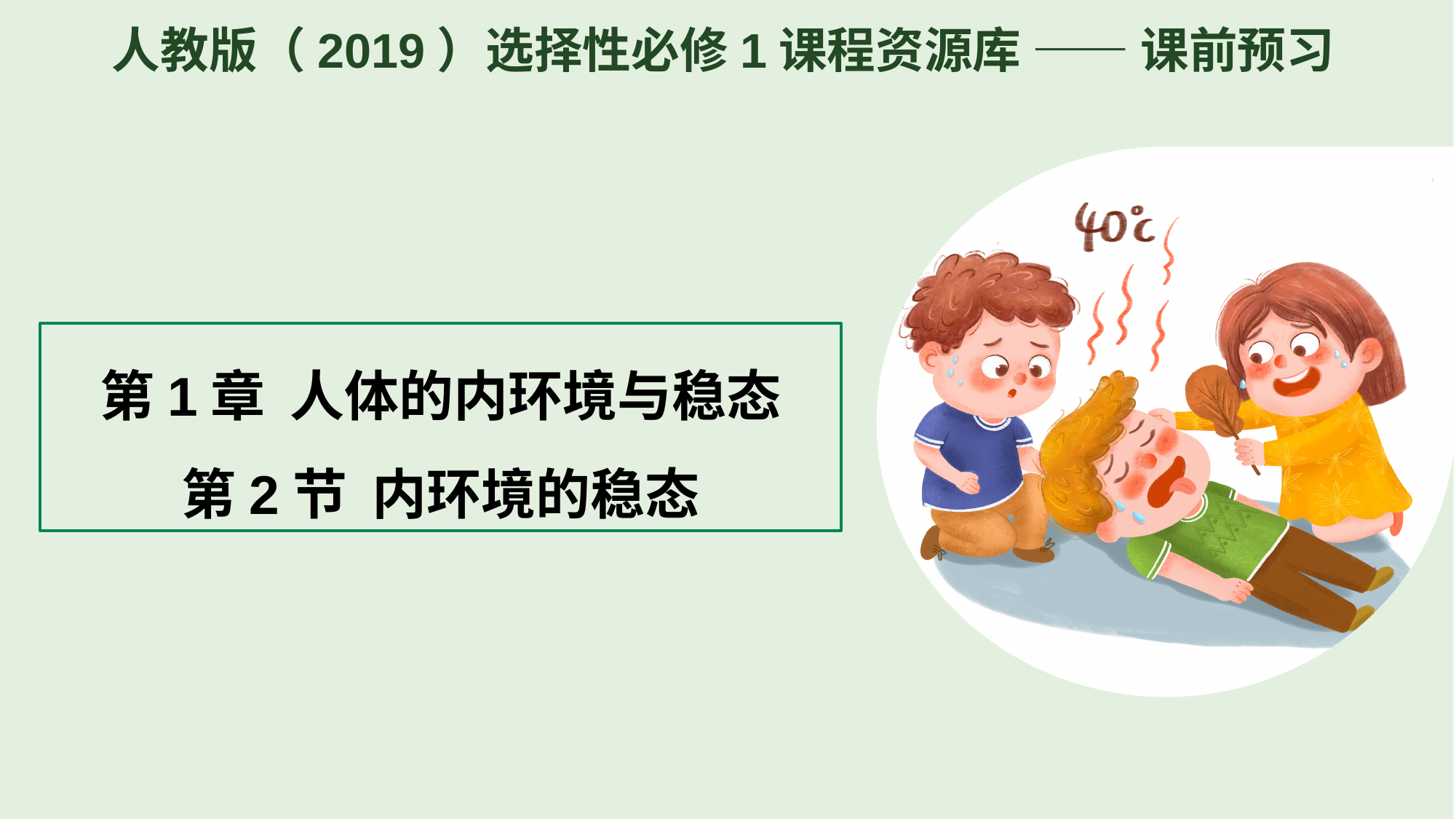

人教版（2019）选择性必修1课程资源库 —— 课前预习

第1章  人体的内环境与稳态
第2节  内环境的稳态